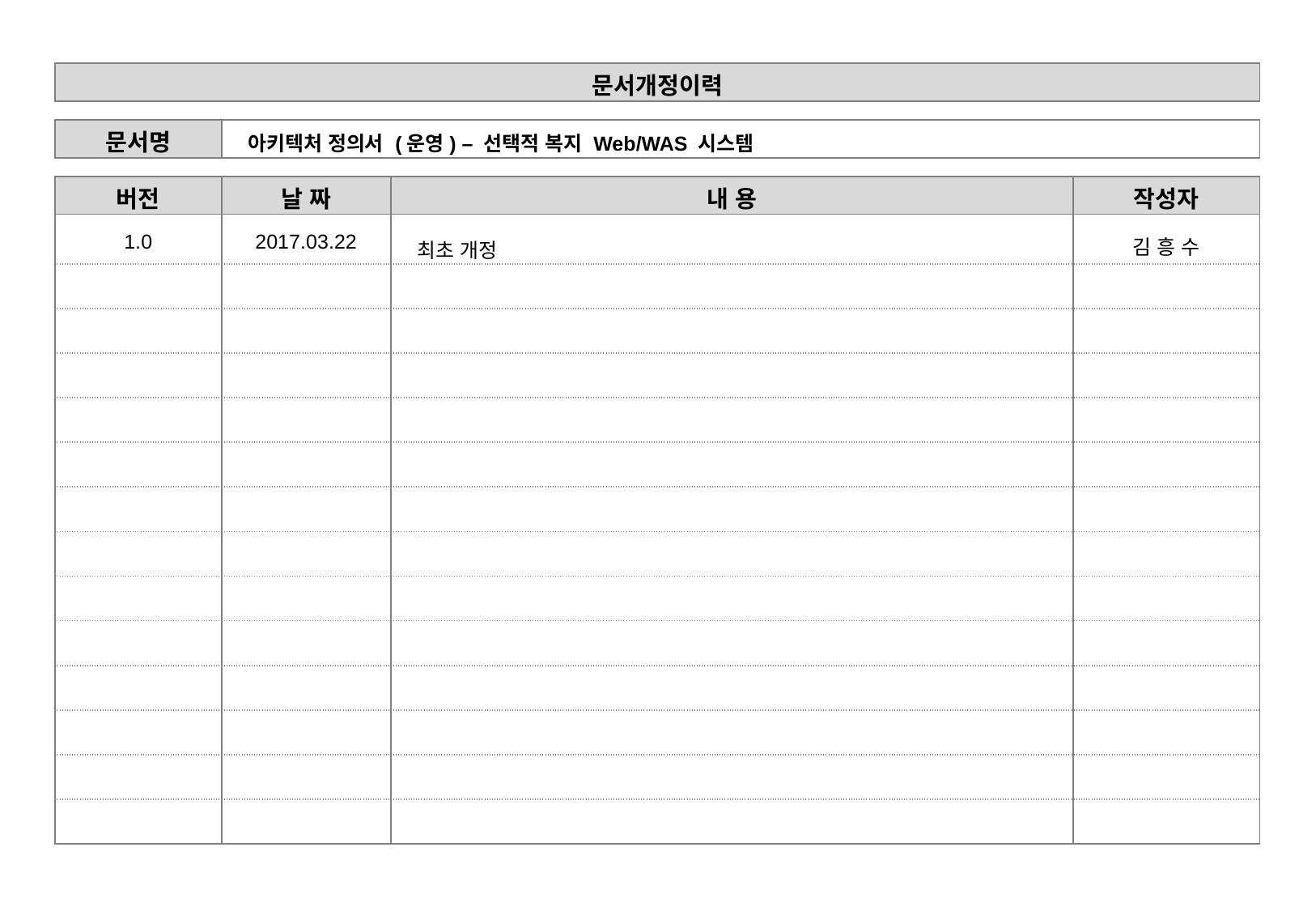

| 문서개정이력 |  |  |  |
| --- | --- | --- | --- |
|  |  |  |  |
| 문서명 | 아키텍처 정의서 (운영) – 선택적 복지 Web/WAS 시스템 |  |  |
|  |  |  |  |
| 버전 | 날 짜 | 내 용 | 작성자 |
| 1.0 | 2017.03.22 | 최초 개정 | 김 흥 수 |
|  |  |  |  |
|  |  |  |  |
|  |  |  |  |
|  |  |  |  |
|  |  |  |  |
|  |  |  |  |
|  |  |  |  |
|  |  |  |  |
|  |  |  |  |
|  |  |  |  |
|  |  |  |  |
|  |  |  |  |
|  |  |  |  |